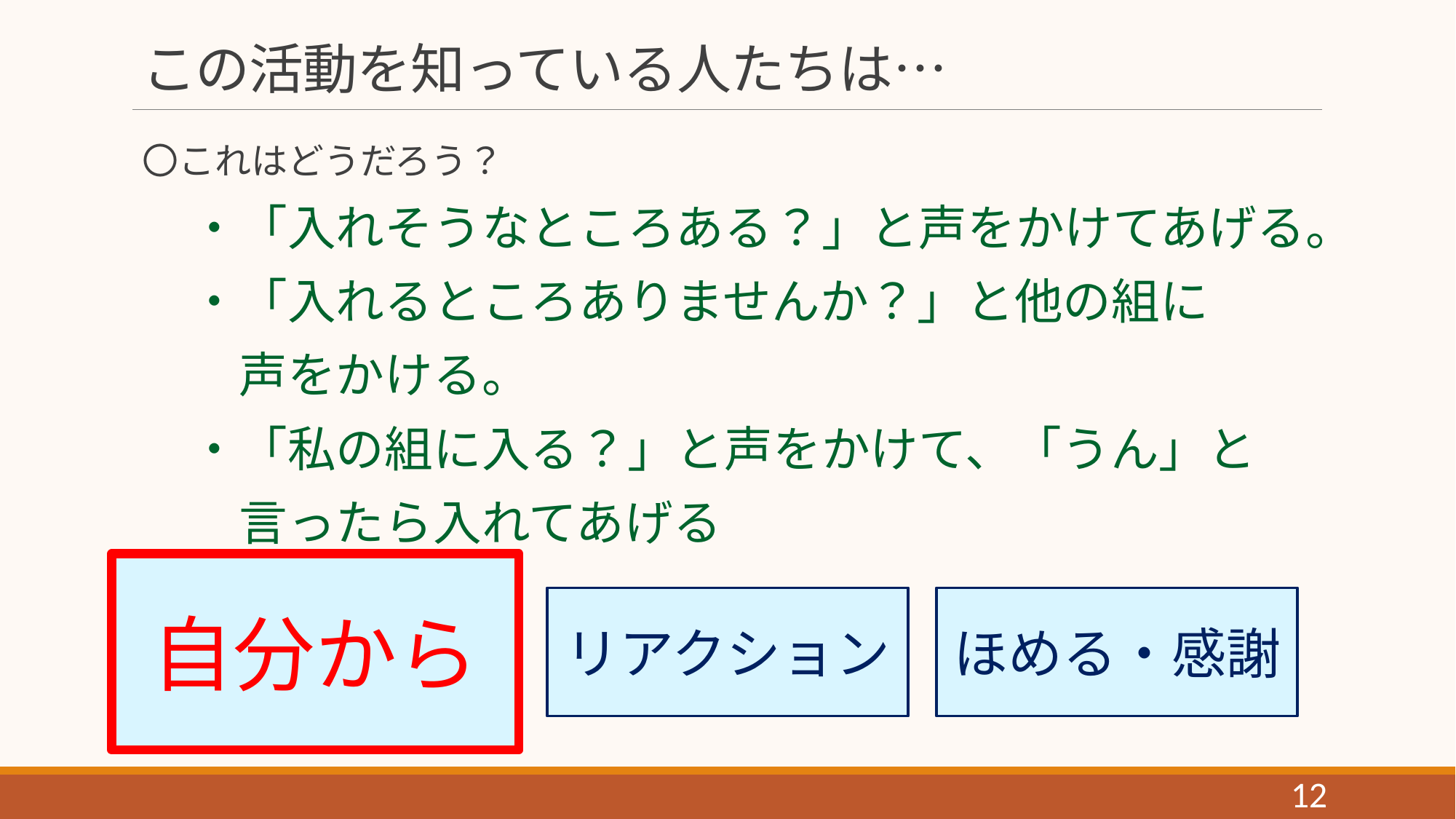

# この活動を知っている人たちは…
〇これはどうだろう？
　・「入れそうなところある？」と声をかけてあげる。
　・「入れるところありませんか？」と他の組に
　　声をかける。
　・「私の組に入る？」と声をかけて、「うん」と
　　言ったら入れてあげる

自分から
自分から
リアクション
ほめる・感謝
12